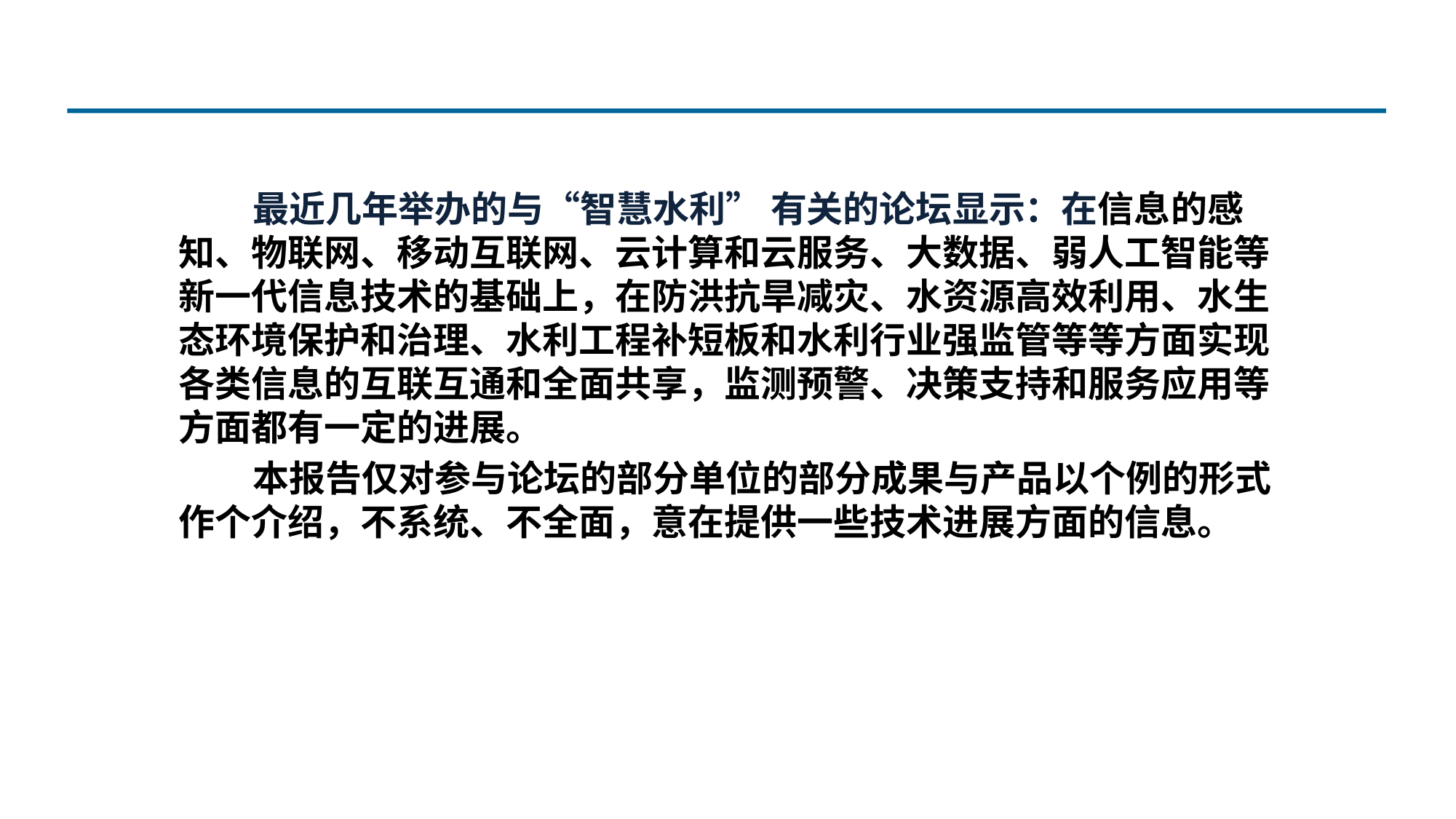

#
        最近几年举办的与“智慧水利” 有关的论坛显示：在信息的感知、物联网、移动互联网、云计算和云服务、大数据、弱人工智能等新一代信息技术的基础上，在防洪抗旱减灾、水资源高效利用、水生态环境保护和治理、水利工程补短板和水利行业强监管等等方面实现各类信息的互联互通和全面共享，监测预警、决策支持和服务应用等方面都有一定的进展。
        本报告仅对参与论坛的部分单位的部分成果与产品以个例的形式作个介绍，不系统、不全面，意在提供一些技术进展方面的信息。